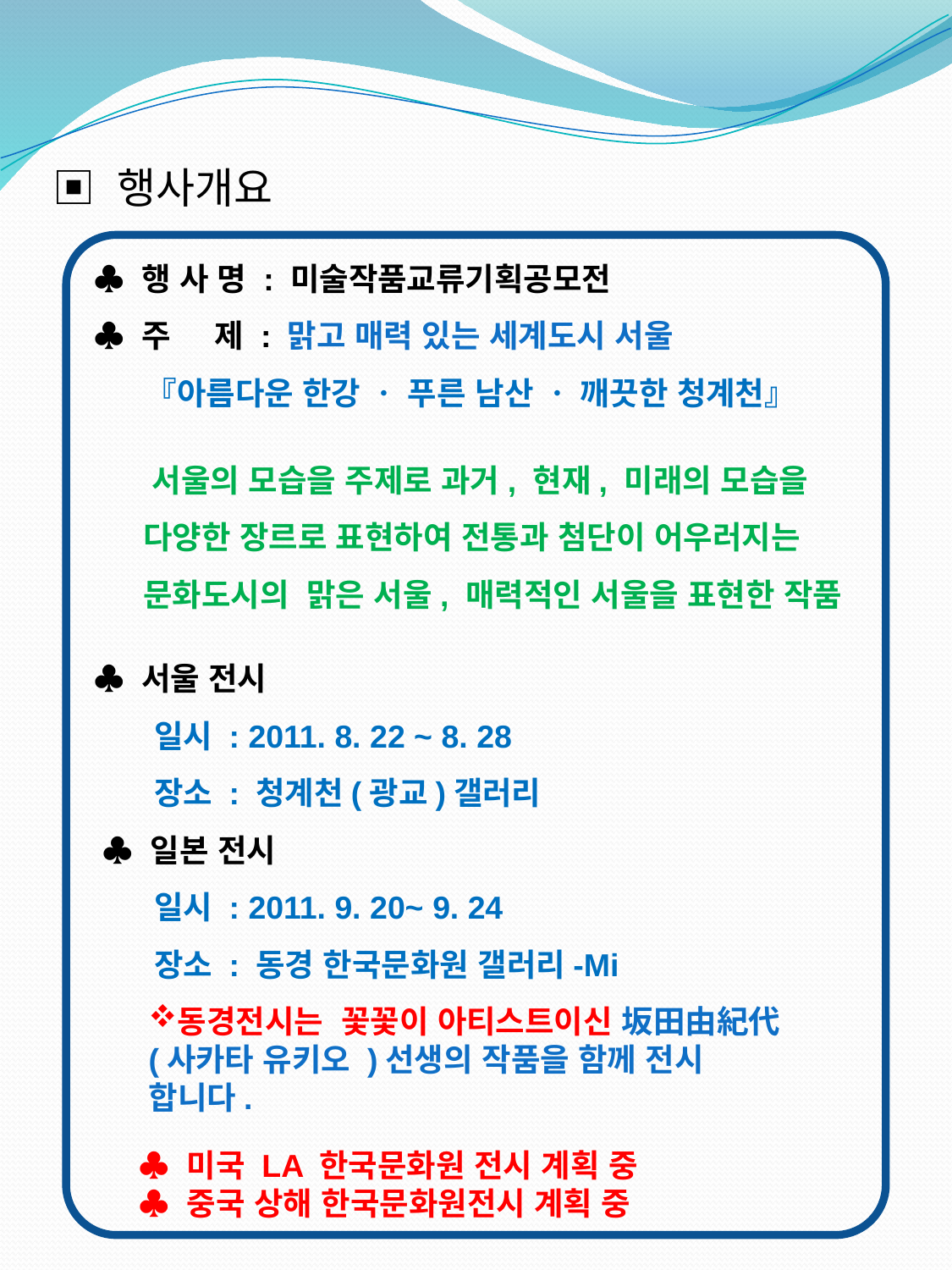

▣ 행사개요

♣ 행 사 명 : 미술작품교류기획공모전
♣ 주     제 : 맑고 매력 있는 세계도시 서울
     『아름다운 한강 ㆍ 푸른 남산 ㆍ 깨끗한 청계천』

♣ 서울 전시
      일시 : 2011. 8. 22 ~ 8. 28
      장소 : 청계천(광교)갤러리
 ♣ 일본 전시
      일시 : 2011. 9. 20~ 9. 24
      장소 : 동경 한국문화원 갤러리-Mi

    서울의 모습을 주제로 과거, 현재, 미래의 모습을
   다양한 장르로 표현하여 전통과 첨단이 어우러지는
   문화도시의  맑은 서울, 매력적인 서울을 표현한 작품
동경전시는  꽃꽃이 아티스트이신 坂田由紀代(사카타 유키오 )선생의 작품을 함께 전시 합니다.

♣ 미국 LA 한국문화원 전시 계획 중
♣ 중국 상해 한국문화원전시 계획 중